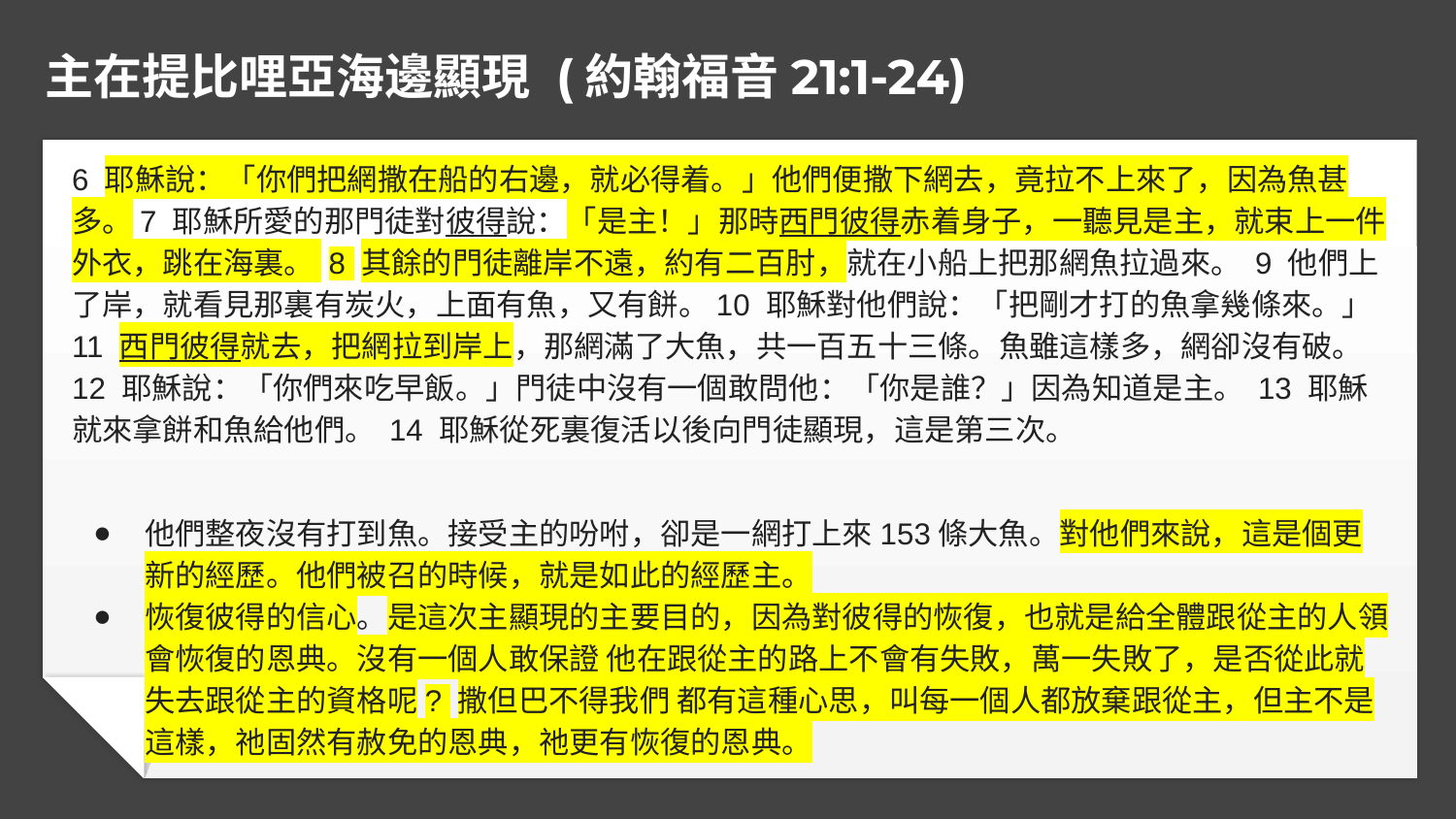

# 主在提比哩亞海邊顯現 (約翰福音21:1-24)
6 耶穌說：「你們把網撒在船的右邊，就必得着。」他們便撒下網去，竟拉不上來了，因為魚甚多。7 耶穌所愛的那門徒對彼得說：「是主！」那時西門彼得赤着身子，一聽見是主，就束上一件外衣，跳在海裏。 8 其餘的門徒離岸不遠，約有二百肘，就在小船上把那網魚拉過來。 9 他們上了岸，就看見那裏有炭火，上面有魚，又有餅。10 耶穌對他們說：「把剛才打的魚拿幾條來。」11 西門彼得就去，把網拉到岸上，那網滿了大魚，共一百五十三條。魚雖這樣多，網卻沒有破。 12 耶穌說：「你們來吃早飯。」門徒中沒有一個敢問他：「你是誰？」因為知道是主。 13 耶穌就來拿餅和魚給他們。 14 耶穌從死裏復活以後向門徒顯現，這是第三次。

他們整夜沒有打到魚。接受主的吩咐，卻是一網打上來153條大魚。對他們來說，這是個更新的經歷。他們被召的時候，就是如此的經歷主。
恢復彼得的信心。是這次主顯現的主要目的，因為對彼得的恢復，也就是給全體跟從主的人領會恢復的恩典。沒有一個人敢保證 他在跟從主的路上不會有失敗，萬一失敗了，是否從此就失去跟從主的資格呢? 撒但巴不得我們 都有這種心思，叫每一個人都放棄跟從主，但主不是這樣，祂固然有赦免的恩典，祂更有恢復的恩典。